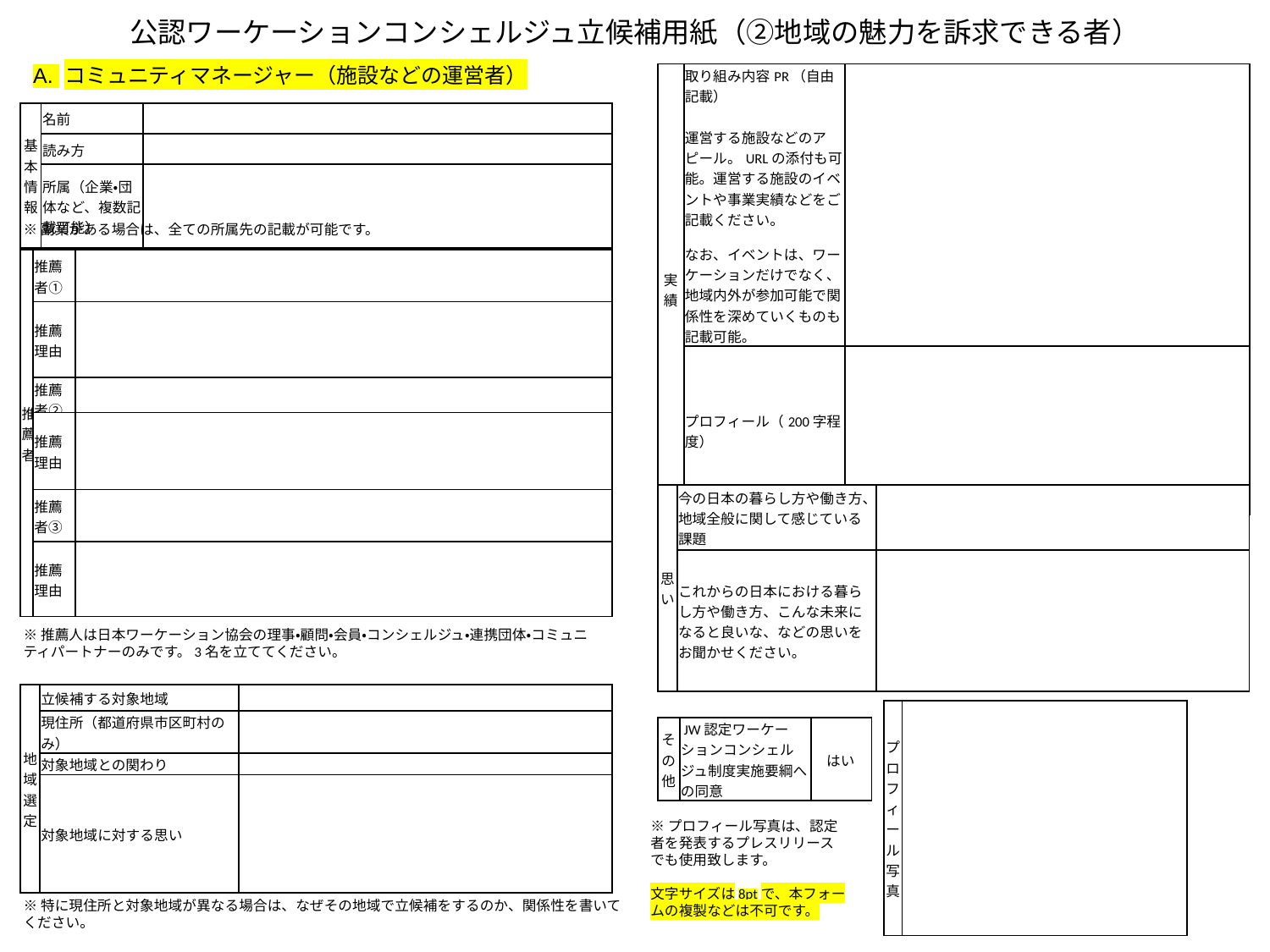

# 公認ワーケーションコンシェルジュ立候補用紙（②地域の魅力を訴求できる者）
A. コミュニティマネージャー（施設などの運営者）
| 実績 | 取り組み内容PR（自由記載） 運営する施設などのアピール。URLの添付も可能。運営する施設のイベントや事業実績などをご記載ください。 なお、イベントは、ワーケーションだけでなく、地域内外が参加可能で関係性を深めていくものも記載可能。 |  |
| --- | --- | --- |
|  | プロフィール（200字程度） |  |
| 基本情報 | 名前 |  |
| --- | --- | --- |
|  | 読み方 |  |
|  | 所属（企業・団体など、複数記載可能） |  |
※副業がある場合は、全ての所属先の記載が可能です。
| 推薦者 | 推薦者① |  |
| --- | --- | --- |
|  | 推薦理由 |  |
|  | 推薦者② |  |
|  | 推薦理由 |  |
|  | 推薦者③ |  |
|  | 推薦理由 |  |
| 思い | 今の日本の暮らし方や働き方、地域全般に関して感じている課題 |  |
| --- | --- | --- |
|  | これからの日本における暮らし方や働き方、こんな未来になると良いな、などの思いをお聞かせください。 |  |
※推薦人は日本ワーケーション協会の理事・顧問・会員・コンシェルジュ・連携団体・コミュニティパートナーのみです。3名を立ててください。
| 地域選定 | 立候補する対象地域 |  |
| --- | --- | --- |
|  | 現住所（都道府県市区町村のみ） |  |
|  | 対象地域との関わり |  |
|  | 対象地域に対する思い |  |
| プロフィール写真 |  |
| --- | --- |
| その他 | JW認定ワーケーションコンシェルジュ制度実施要綱への同意 | はい |
| --- | --- | --- |
※プロフィール写真は、認定者を発表するプレスリリースでも使用致します。

文字サイズは8ptで、本フォームの複製などは不可です。
※特に現住所と対象地域が異なる場合は、なぜその地域で立候補をするのか、関係性を書いてください。